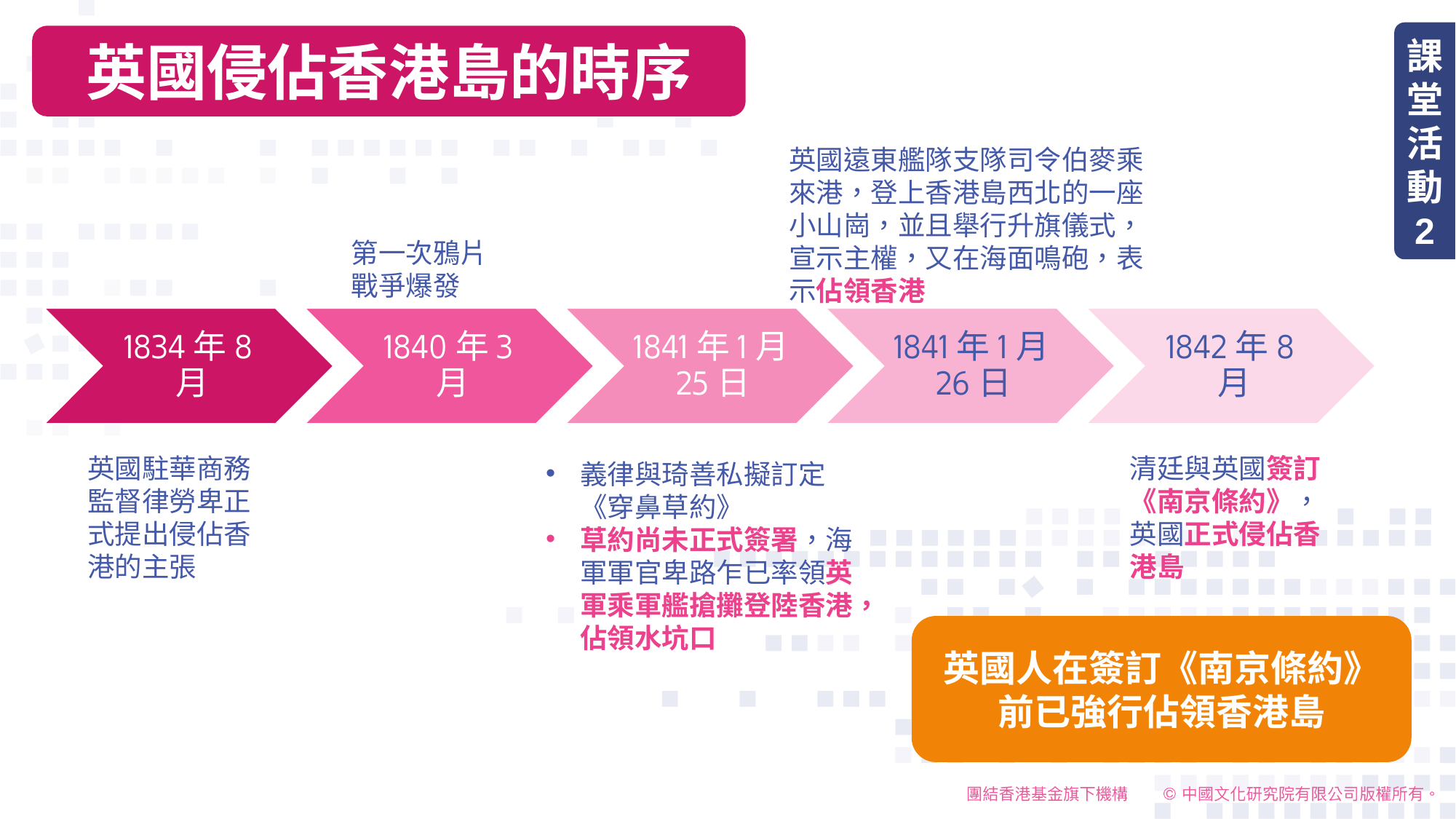

課堂活動
2

英國侵佔香港島的時序
1834年8月
1840年3月
1841年1月25日
1841年1月26日
1842年8月
英國遠東艦隊支隊司令伯麥乘來港，登上香港島西北的一座小山崗，並且舉行升旗儀式，宣示主權，又在海面鳴砲，表示佔領香港
第一次鴉片戰爭爆發
英國駐華商務監督律勞卑正式提出侵佔香港的主張
清廷與英國簽訂《南京條約》，英國正式侵佔香港島
義律與琦善私擬訂定《穿鼻草約》
草約尚未正式簽署，海軍軍官卑路乍已率領英軍乘軍艦搶攤登陸香港，佔領水坑口
英國人在簽訂《南京條約》前已強行佔領香港島